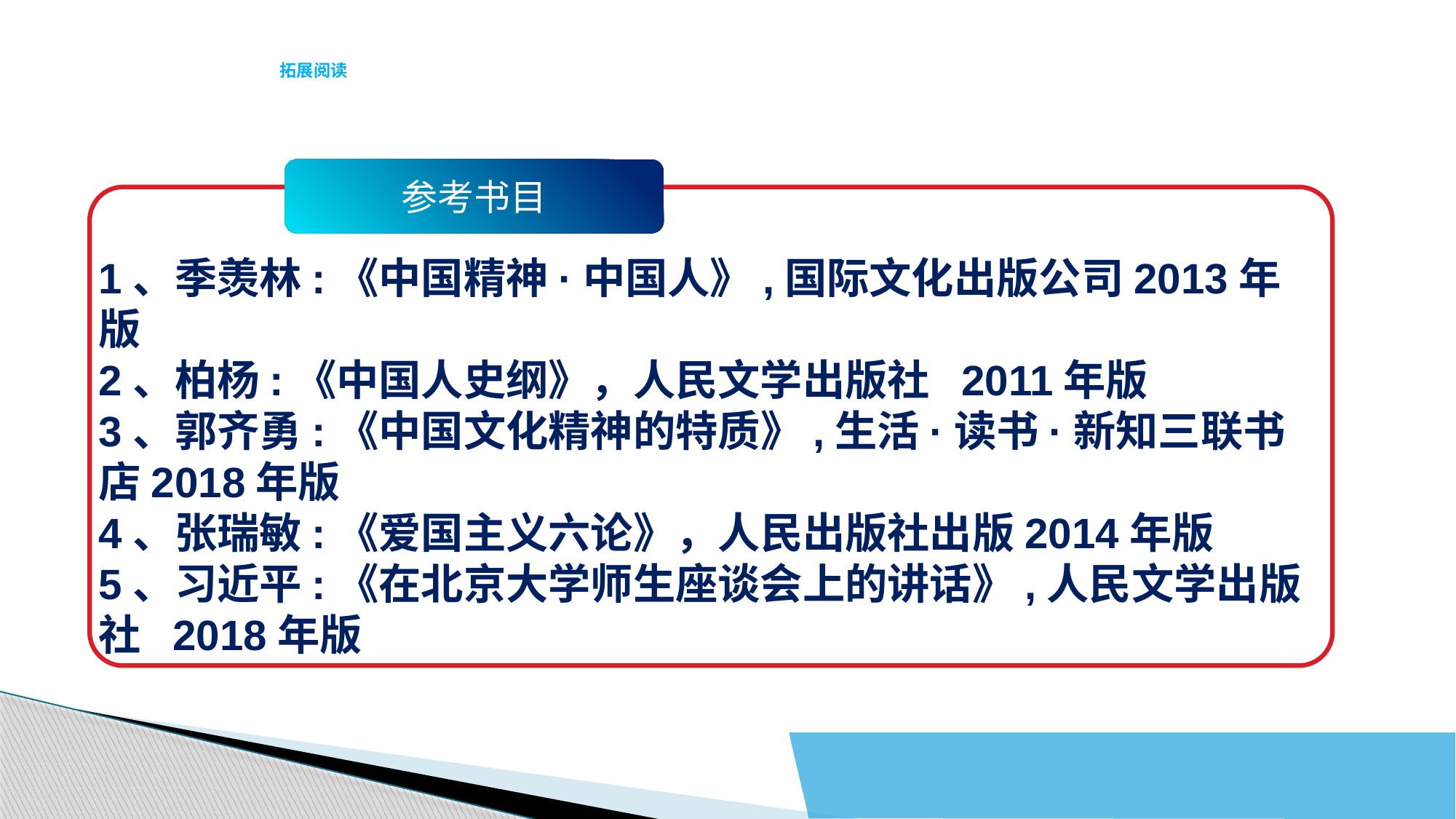

# 拓展阅读
参考书目

1、季羡林:《中国精神·中国人》,国际文化出版公司2013年版
2、柏杨:《中国人史纲》，人民文学出版社 2011年版
3、郭齐勇:《中国文化精神的特质》,生活·读书·新知三联书店2018年版
4、张瑞敏:《爱国主义六论》，人民出版社出版2014年版
5、习近平:《在北京大学师生座谈会上的讲话》,人民文学出版社 2018年版